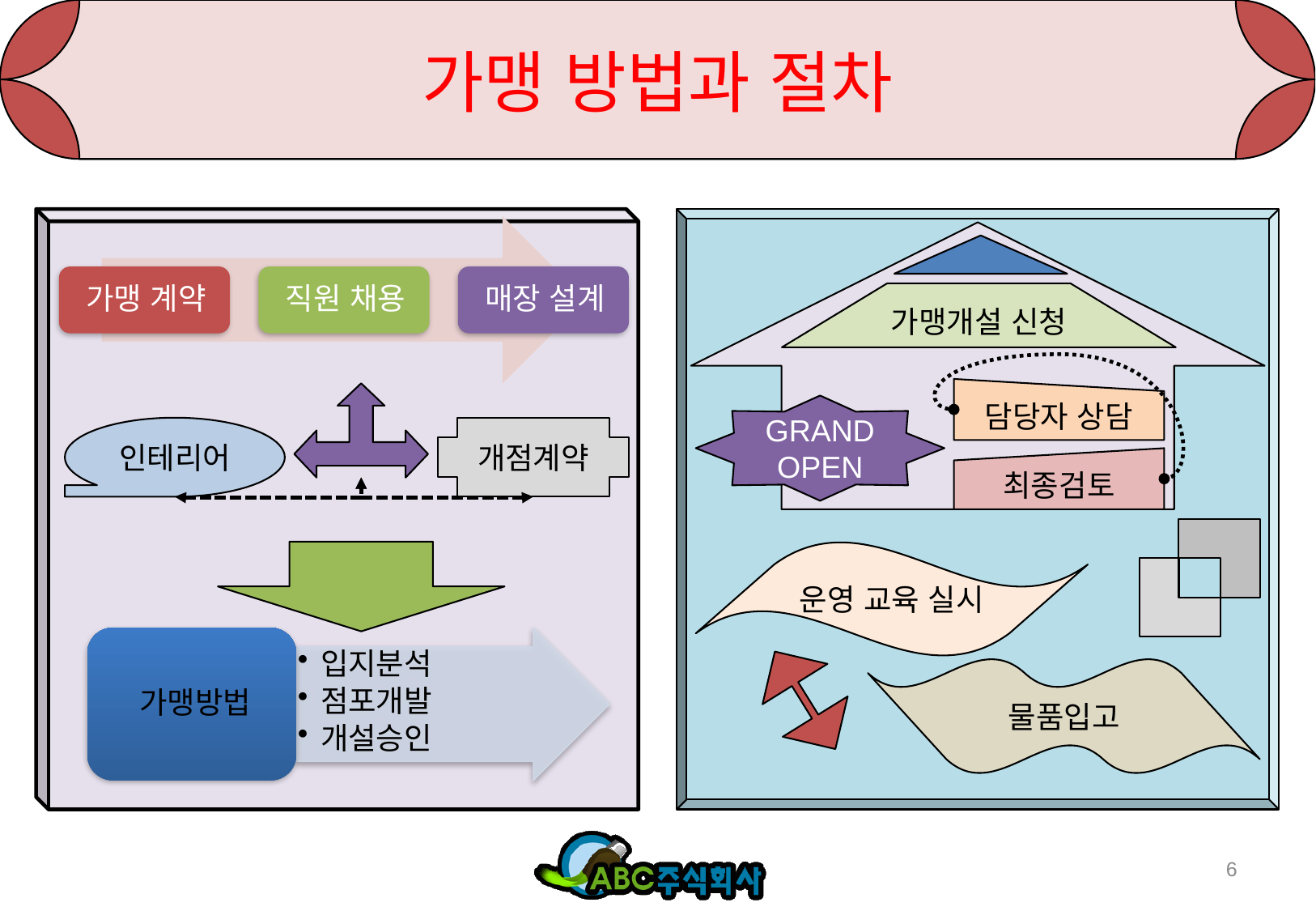

# 가맹 방법과 절차

가맹 계약
직원 채용
매장 설계

인테리어
개점계약

입지분석
점포개발
개설승인
가맹방법

가맹개설 신청
담당자 상담
GRAND
OPEN
최종검토

운영 교육 실시

물품입고
6